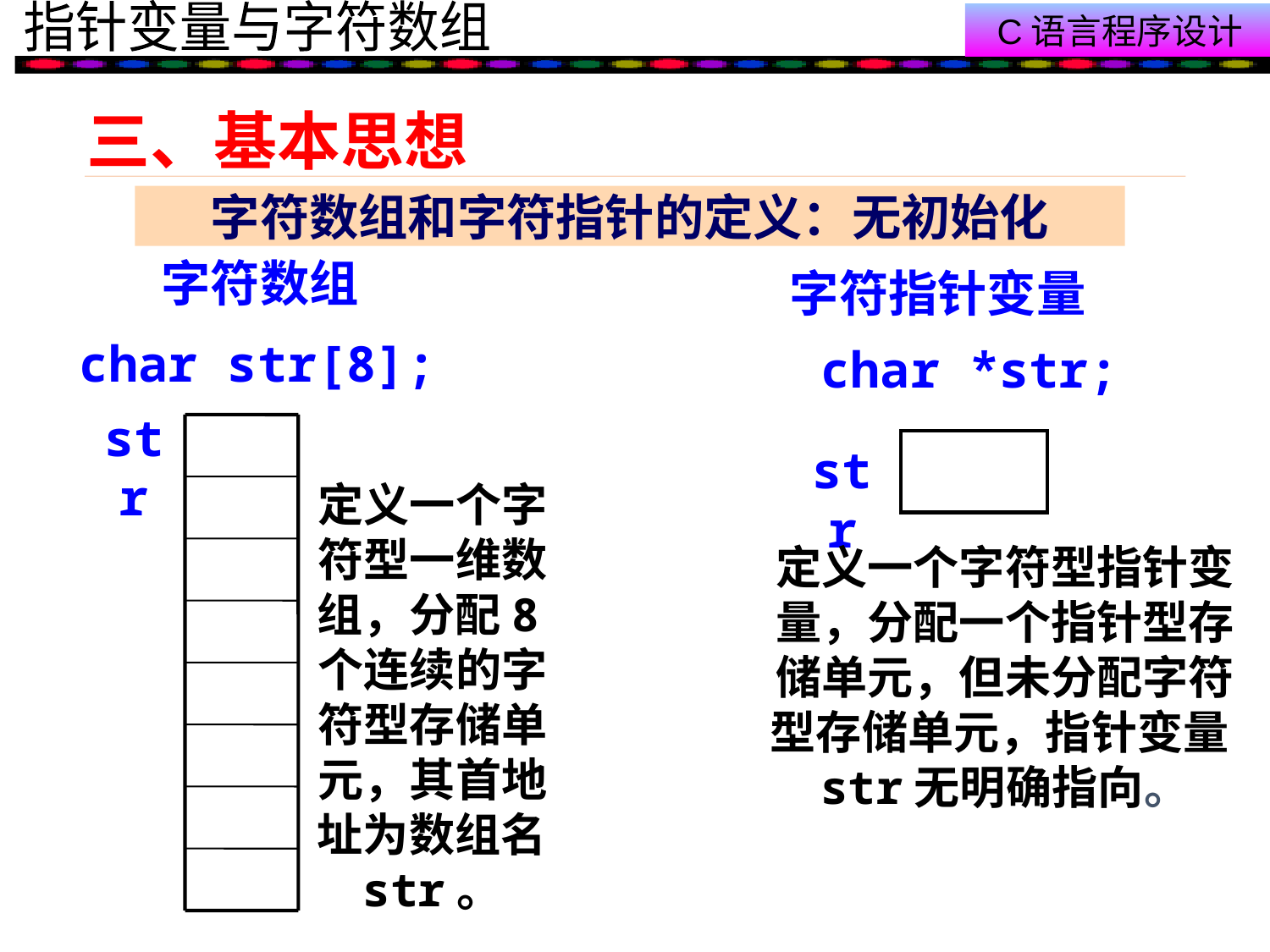

# 三、基本思想
字符数组和字符指针的定义：无初始化
字符数组
字符指针变量
char str[8];
char *str;
str

str
定义一个字符型一维数组，分配8个连续的字符型存储单元，其首地址为数组名str。
定义一个字符型指针变量，分配一个指针型存储单元，但未分配字符型存储单元，指针变量str无明确指向。